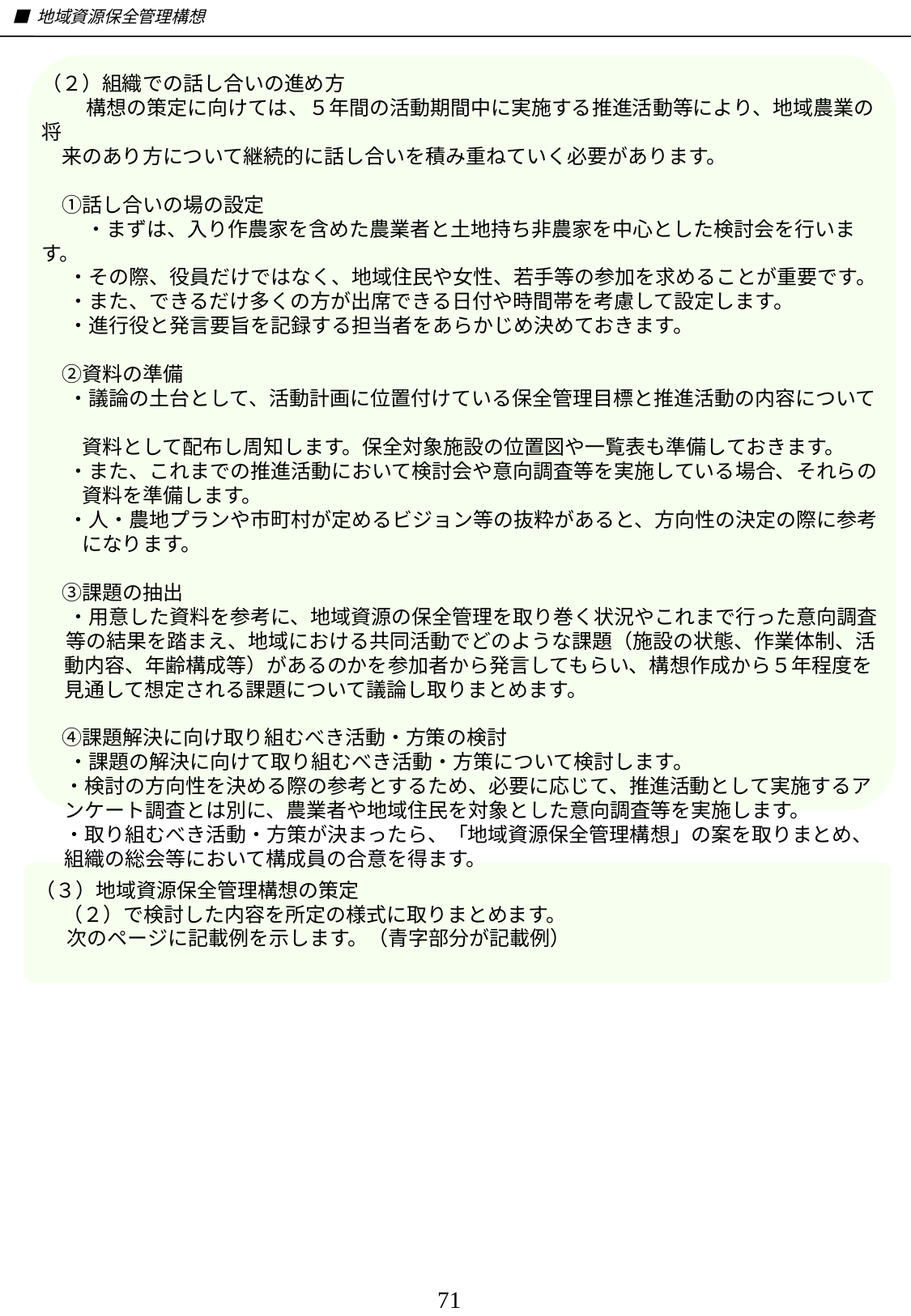

■ 地域資源保全管理構想

（２）組織での話し合いの進め方
　　 構想の策定に向けては、５年間の活動期間中に実施する推進活動等により、地域農業の将
　来のあり方について継続的に話し合いを積み重ねていく必要があります。

　①話し合いの場の設定
　　 ・まずは、入り作農家を含めた農業者と土地持ち非農家を中心とした検討会を行います。
     ・その際、役員だけではなく、地域住民や女性、若手等の参加を求めることが重要です。
     ・また、できるだけ多くの方が出席できる日付や時間帯を考慮して設定します。
     ・進行役と発言要旨を記録する担当者をあらかじめ決めておきます。

　②資料の準備
     ・議論の土台として、活動計画に位置付けている保全管理目標と推進活動の内容について
　　資料として配布し周知します。保全対象施設の位置図や一覧表も準備しておきます。
     ・また、これまでの推進活動において検討会や意向調査等を実施している場合、それらの
　　資料を準備します。
     ・人・農地プランや市町村が定めるビジョン等の抜粋があると、方向性の決定の際に参考
　　になります。

　③課題の抽出
     ・用意した資料を参考に、地域資源の保全管理を取り巻く状況やこれまで行った意向調査
　 等の結果を踏まえ、地域における共同活動でどのような課題（施設の状態、作業体制、活
    動内容、年齢構成等）があるのかを参加者から発言してもらい、構想作成から５年程度を
    見通して想定される課題について議論し取りまとめます。

　④課題解決に向け取り組むべき活動・方策の検討
     ・課題の解決に向けて取り組むべき活動・方策について検討します。
    ・検討の方向性を決める際の参考とするため、必要に応じて、推進活動として実施するア
    ンケート調査とは別に、農業者や地域住民を対象とした意向調査等を実施します。
    ・取り組むべき活動・方策が決まったら、「地域資源保全管理構想」の案を取りまとめ、
    組織の総会等において構成員の合意を得ます。

（３）地域資源保全管理構想の策定
     （２）で検討した内容を所定の様式に取りまとめます。
      次のページに記載例を示します。（青字部分が記載例）
71